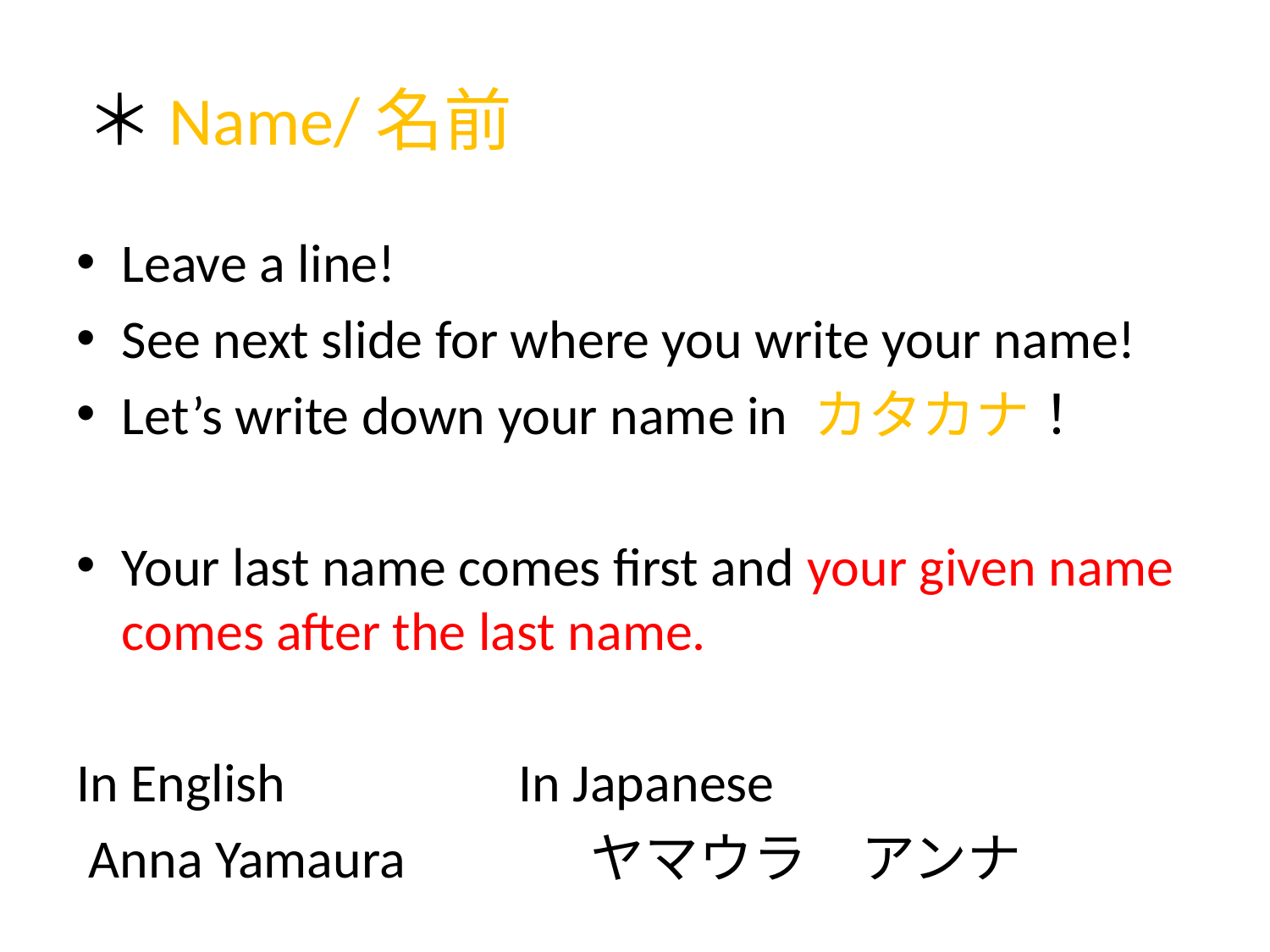

# ＊Name/名前
Leave a line!
See next slide for where you write your name!
Let’s write down your name in カタカナ！

Your last name comes first and your given name comes after the last name.

In English                   In Japanese
 Anna Yamaura              ヤマウラ　アンナ